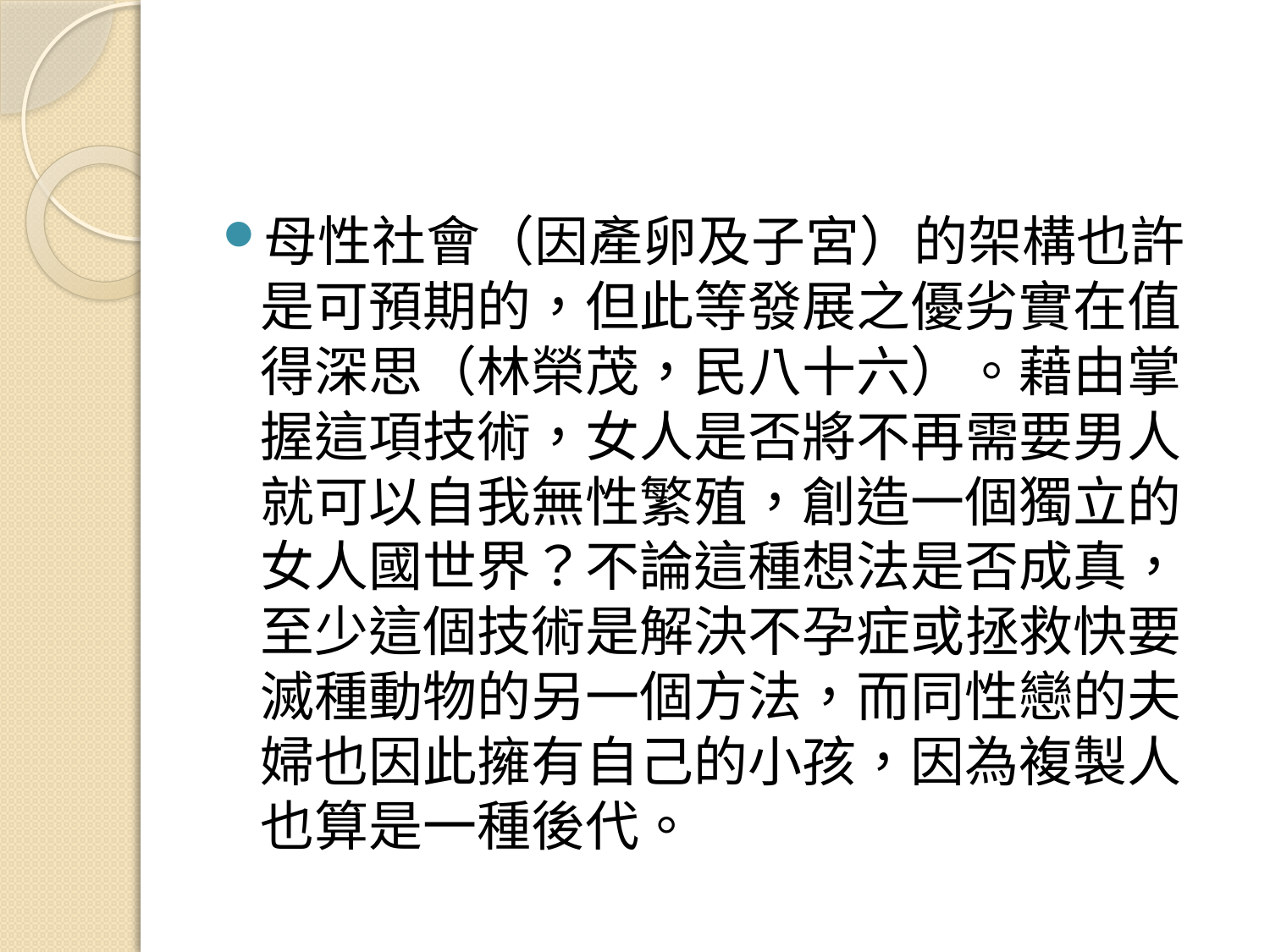

#
母性社會（因產卵及子宮）的架構也許是可預期的，但此等發展之優劣實在值得深思（林榮茂，民八十六）。藉由掌握這項技術，女人是否將不再需要男人就可以自我無性繁殖，創造一個獨立的女人國世界？不論這種想法是否成真，至少這個技術是解決不孕症或拯救快要滅種動物的另一個方法，而同性戀的夫婦也因此擁有自己的小孩，因為複製人也算是一種後代。